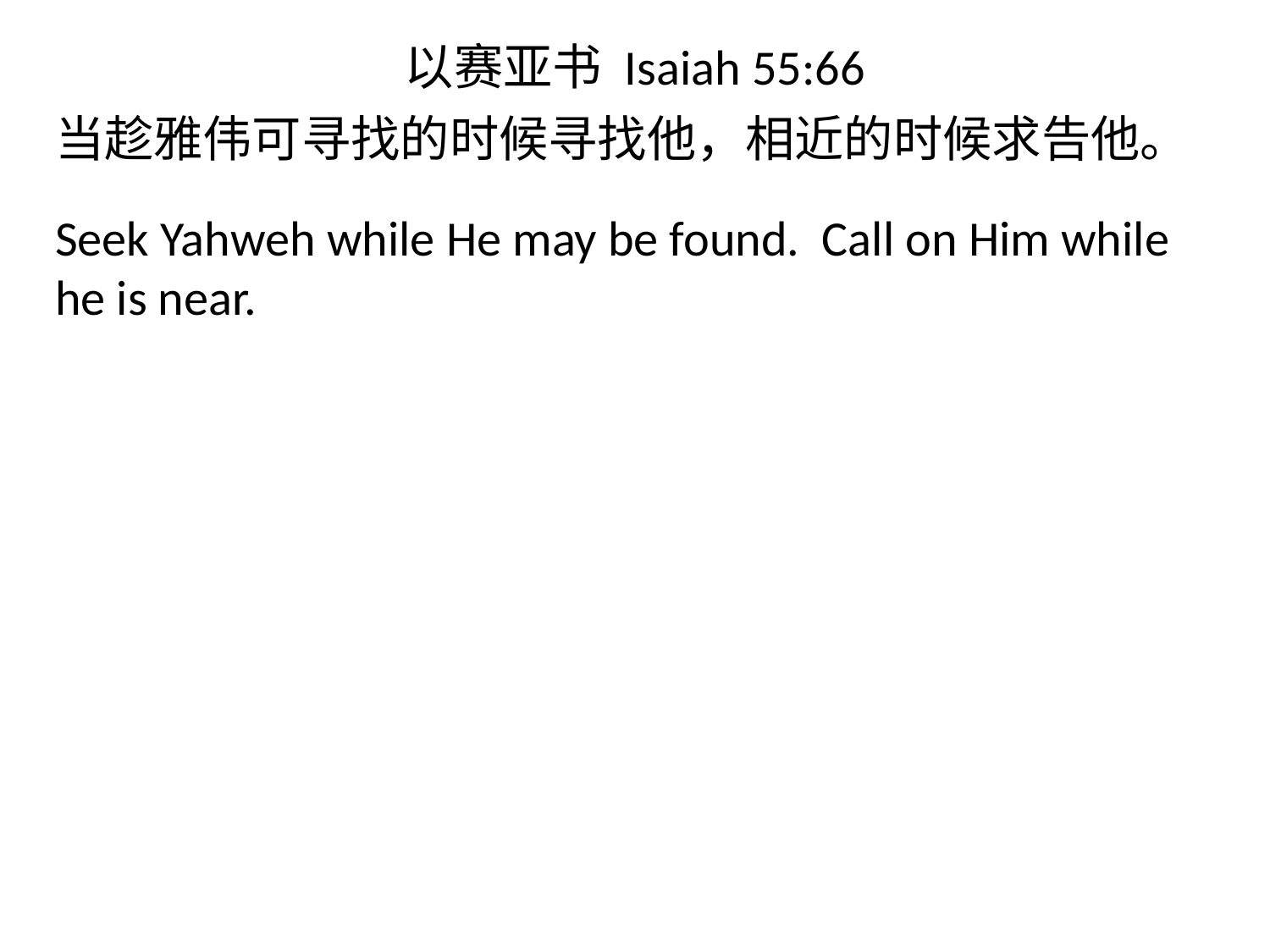

# 以赛亚书 Isaiah 55:66
当趁雅伟可寻找的时候寻找他，相近的时候求告他。

Seek Yahweh while He may be found.  Call on Him while he is near.